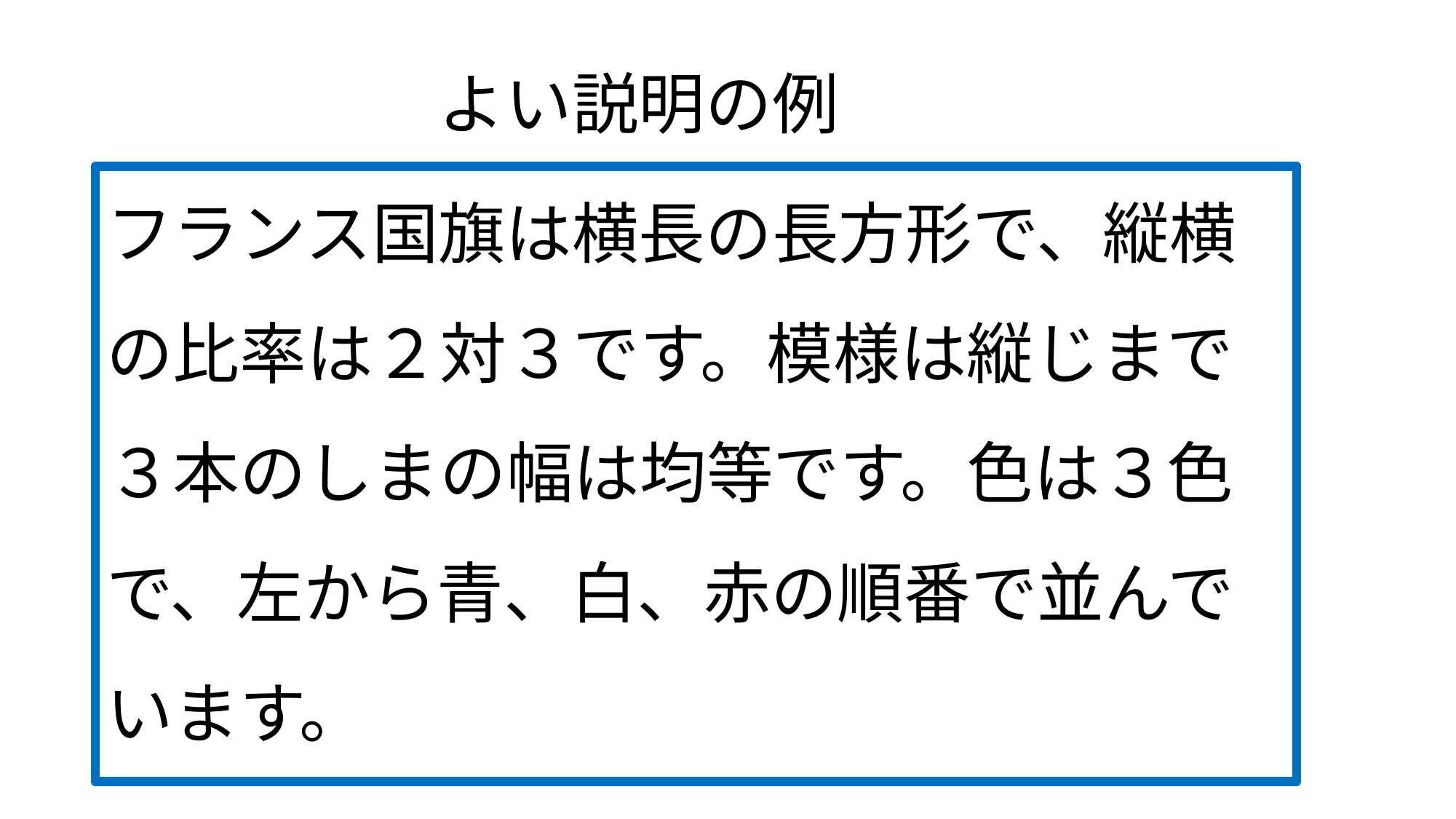

# よい説明の例
フランス国旗は横長の長方形で、縦横の比率は２対３です。模様は縦じまで３本のしまの幅は均等です。色は３色で、左から青、白、赤の順番で並んでいます。